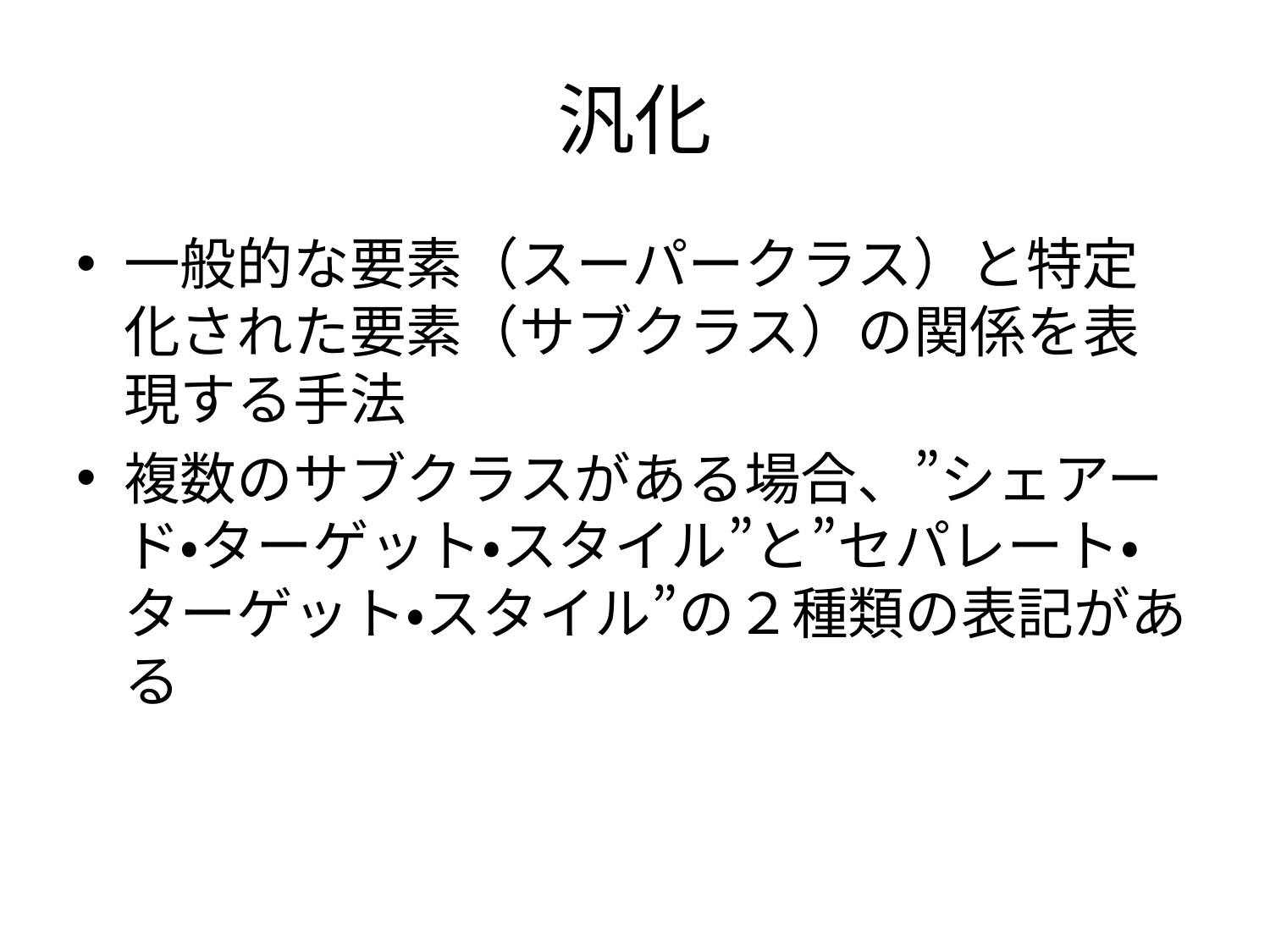

# 汎化
一般的な要素（スーパークラス）と特定化された要素（サブクラス）の関係を表現する手法
複数のサブクラスがある場合、”シェアード・ターゲット・スタイル”と”セパレート・ターゲット・スタイル”の２種類の表記がある